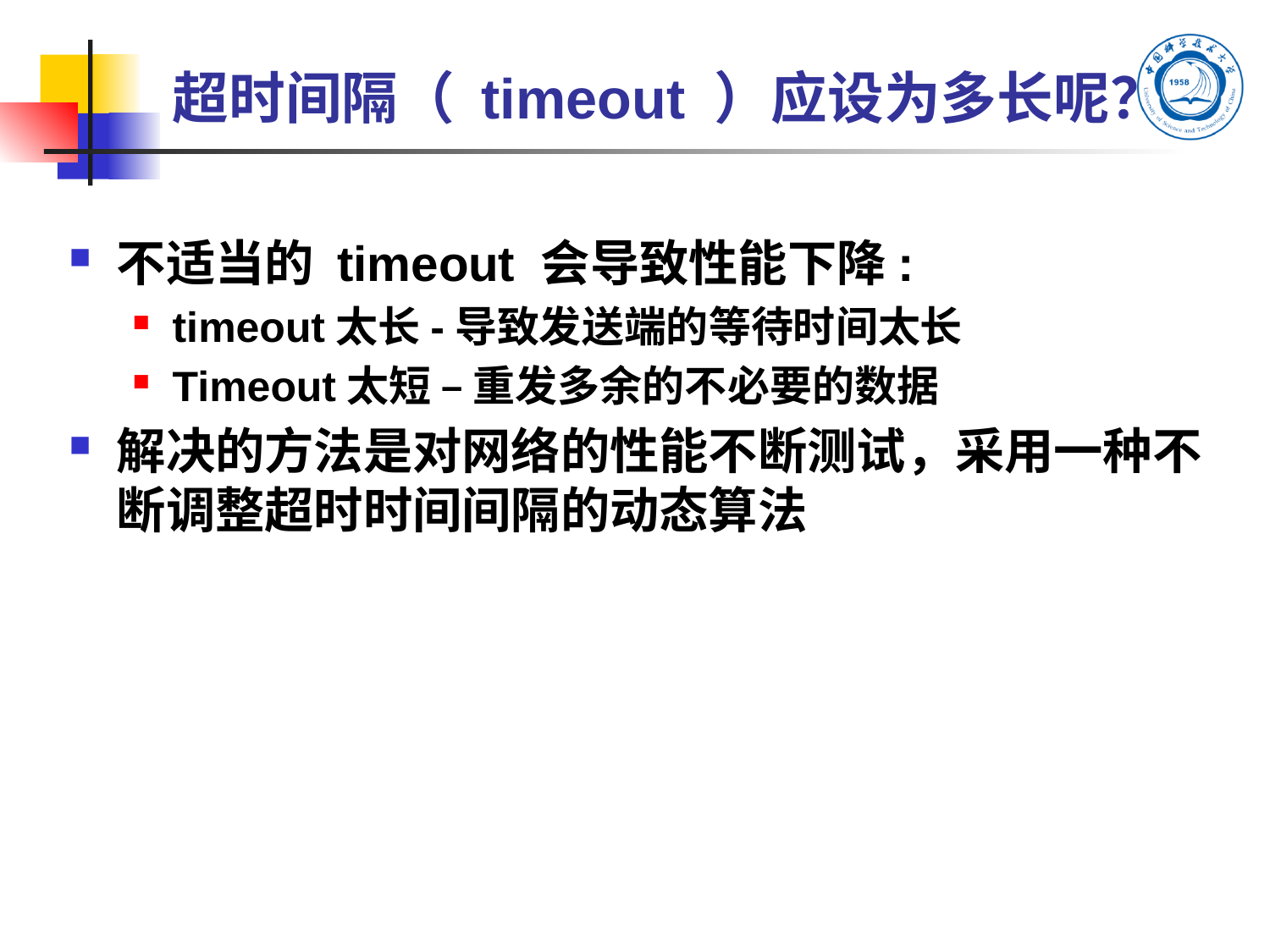

# 超时间隔（ timeout ）应设为多长呢？
不适当的 timeout 会导致性能下降:
timeout太长-导致发送端的等待时间太长
Timeout太短 – 重发多余的不必要的数据
解决的方法是对网络的性能不断测试，采用一种不断调整超时时间间隔的动态算法